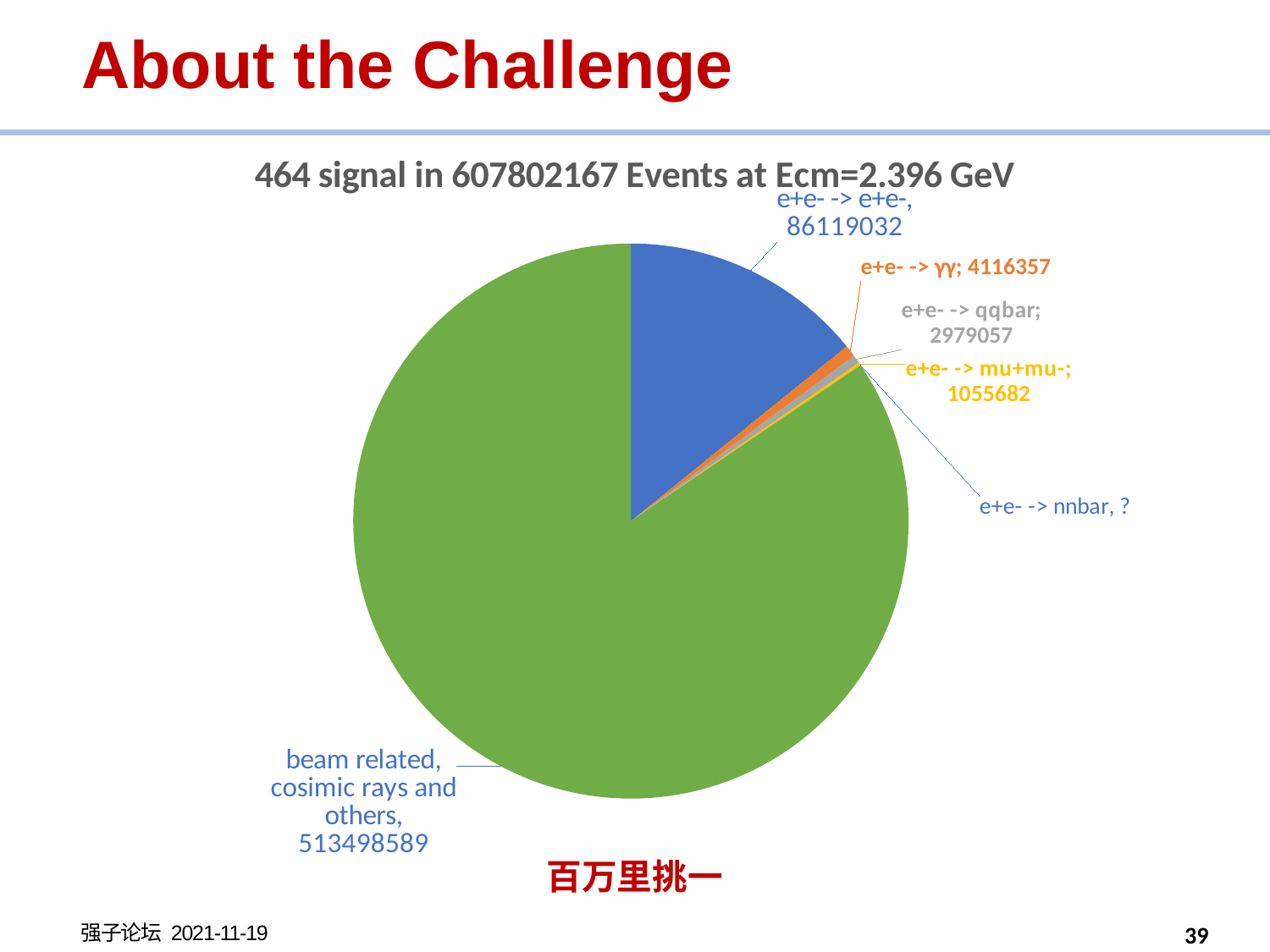

# About the Challenge

### Chart: 464 signal in 607802167 Events at Ecm=2.396 GeV

| Category | 607802167 Events at Ecm=2.396 GeV | 列1 | 列2 |
|---|---|---|---|
| e+e- -> e+e- | 86119032.0 | 66.9 | 1287.28 |
| e+e- -> γγ | 4116357.0 | 66.9 | 61.53 |
| e+e- -> qqbar | 2979057.0 | 66.9 | 44.53 |
| e+e- -> mu+mu- | 1055682.0 | 66.9 | 15.78 |
| e+e- -> nnbar | 33450.0 | 66.9 | 0.5 |
| beam related, cosimic rays and others | 513498589.0 | None | None |
百万里挑一